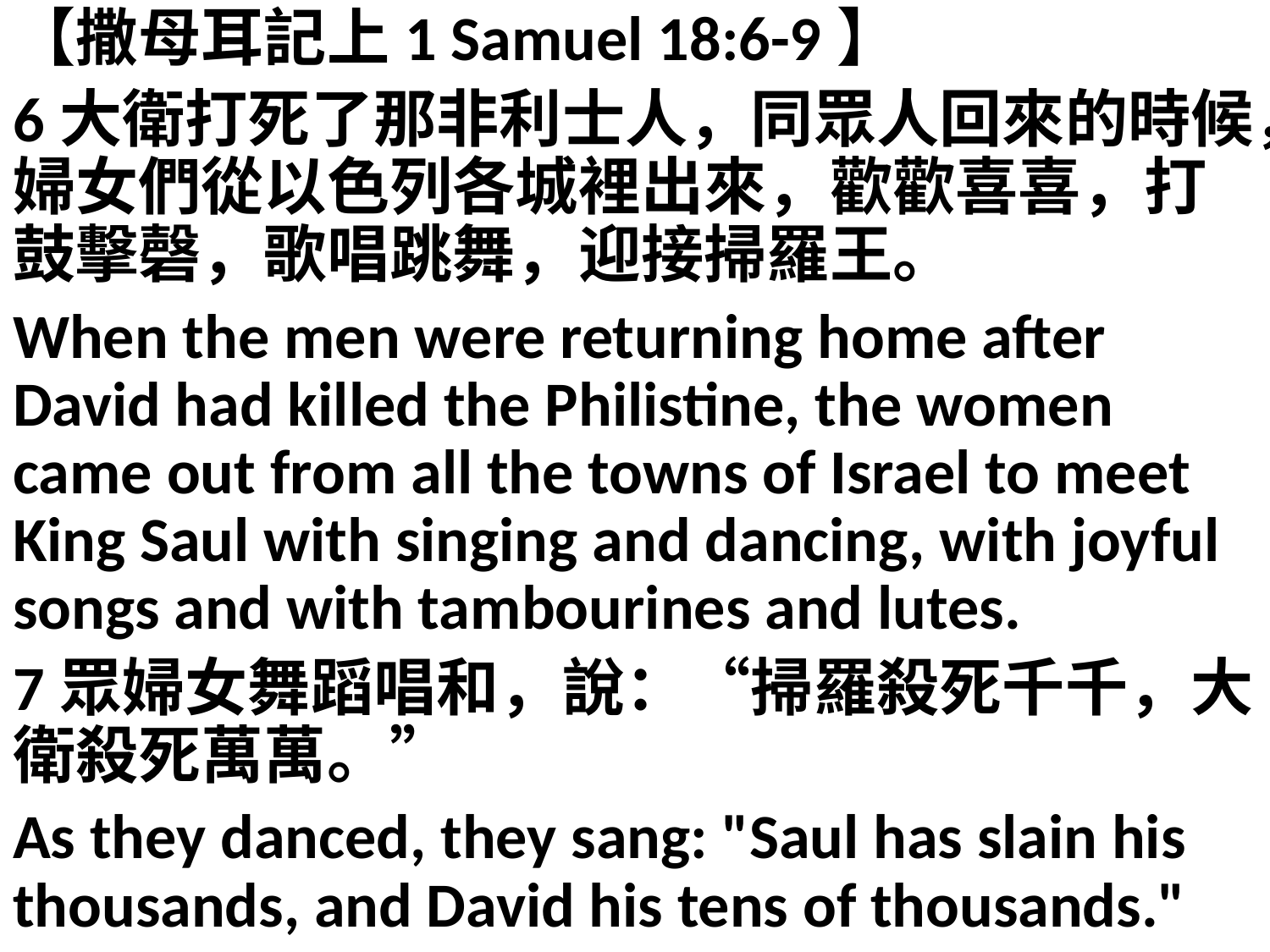

【撒母耳記上1 Samuel 18:6-9】
6大衛打死了那非利士人，同眾人回來的時候，婦女們從以色列各城裡出來，歡歡喜喜，打鼓擊磬，歌唱跳舞，迎接掃羅王。
When the men were returning home after David had killed the Philistine, the women came out from all the towns of Israel to meet King Saul with singing and dancing, with joyful songs and with tambourines and lutes.
7眾婦女舞蹈唱和，說：“掃羅殺死千千，大衛殺死萬萬。”
As they danced, they sang: "Saul has slain his thousands, and David his tens of thousands."